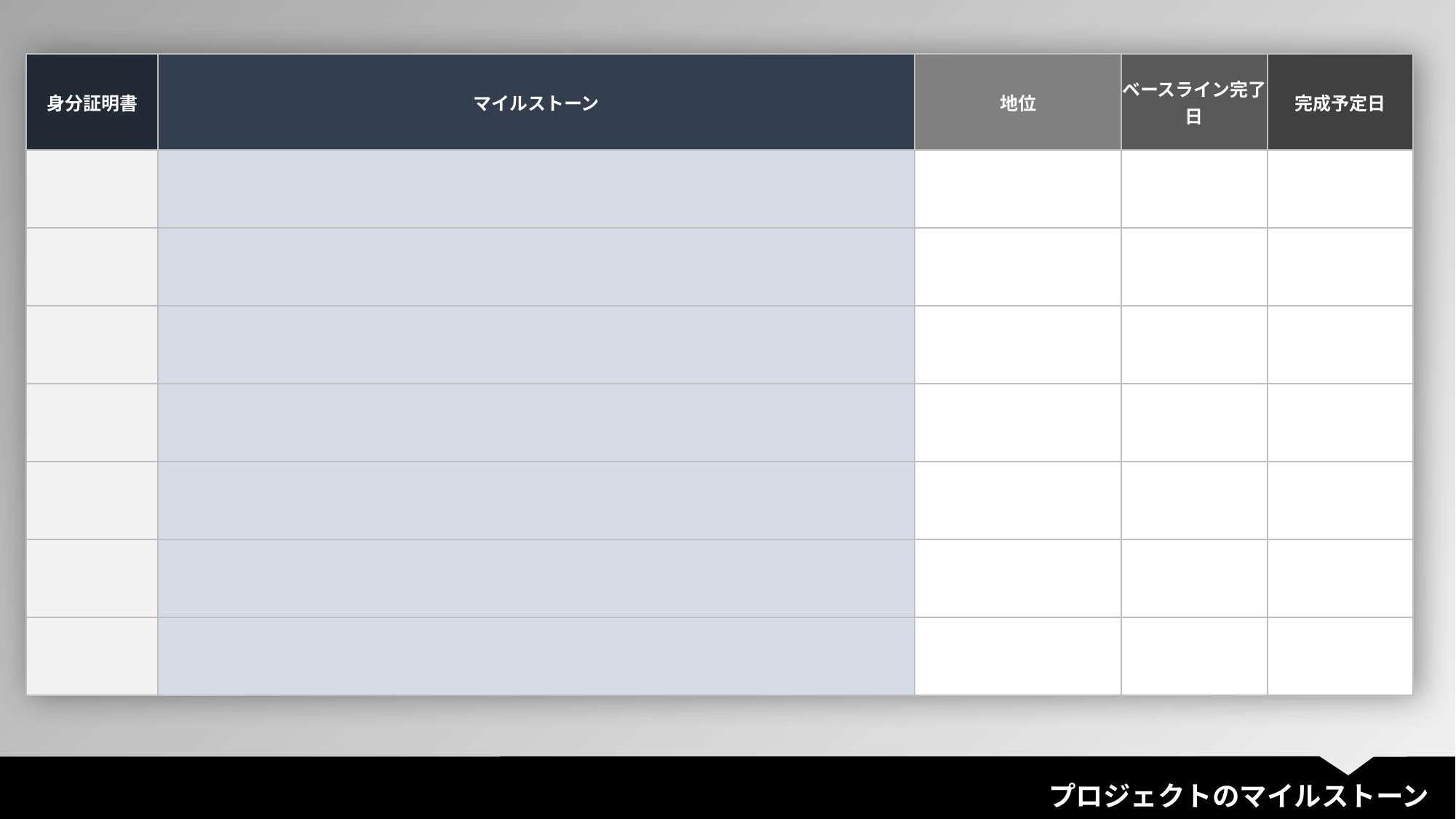

| 身分証明書 | マイルストーン | 地位 | ベースライン完了日 | 完成予定日 |
| --- | --- | --- | --- | --- |
|  |  |  |  |  |
|  |  |  |  |  |
|  |  |  |  |  |
|  |  |  |  |  |
|  |  |  |  |  |
|  |  |  |  |  |
|  |  |  |  |  |

プロジェクトのマイルストーン